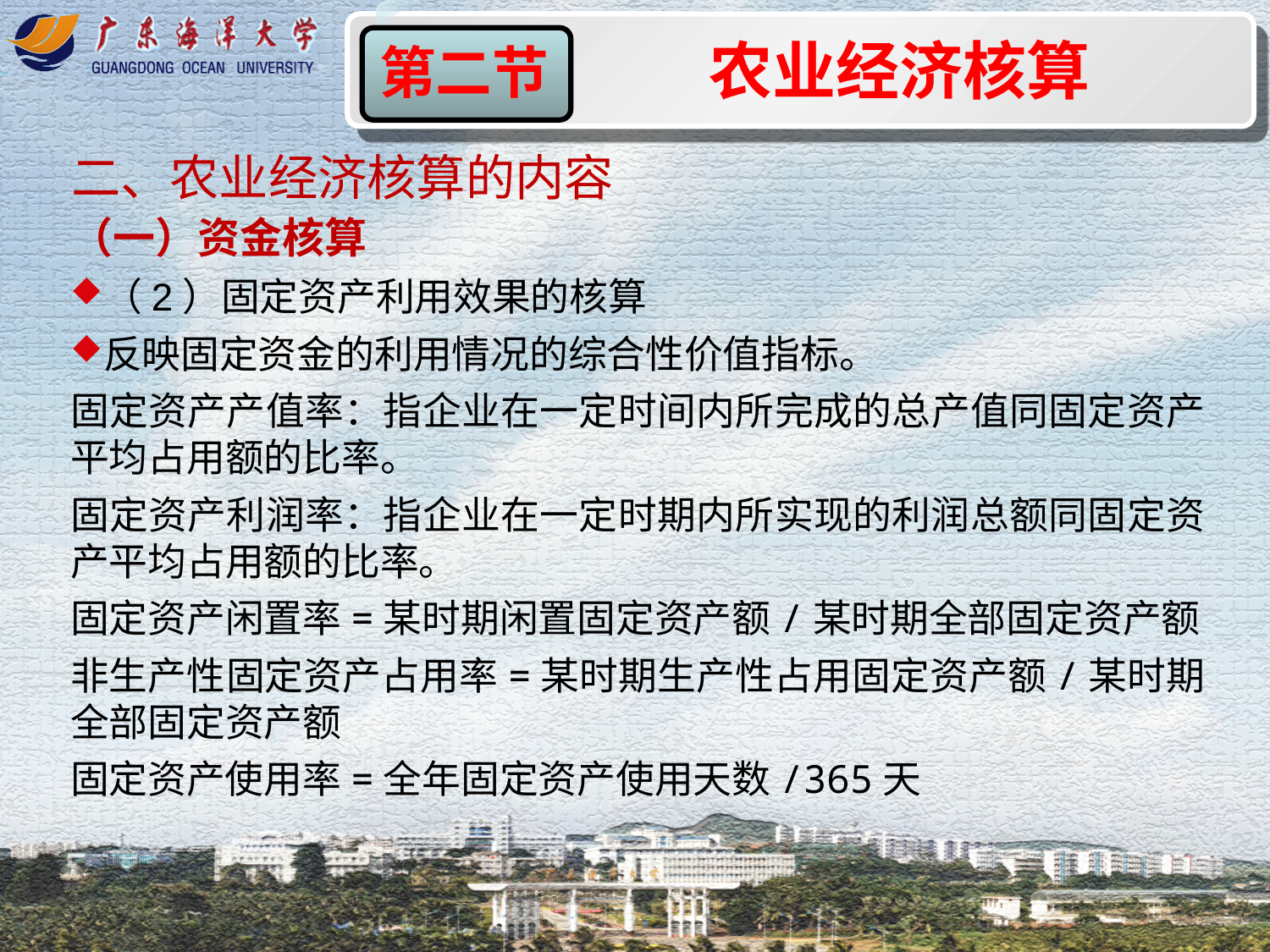

农业经济核算

第二节
二、农业经济核算的内容
（一）资金核算
（2）固定资产利用效果的核算
反映固定资金的利用情况的综合性价值指标。
固定资产产值率：指企业在一定时间内所完成的总产值同固定资产平均占用额的比率。
固定资产利润率：指企业在一定时期内所实现的利润总额同固定资产平均占用额的比率。
固定资产闲置率=某时期闲置固定资产额/某时期全部固定资产额
非生产性固定资产占用率=某时期生产性占用固定资产额/某时期全部固定资产额
固定资产使用率=全年固定资产使用天数/365天